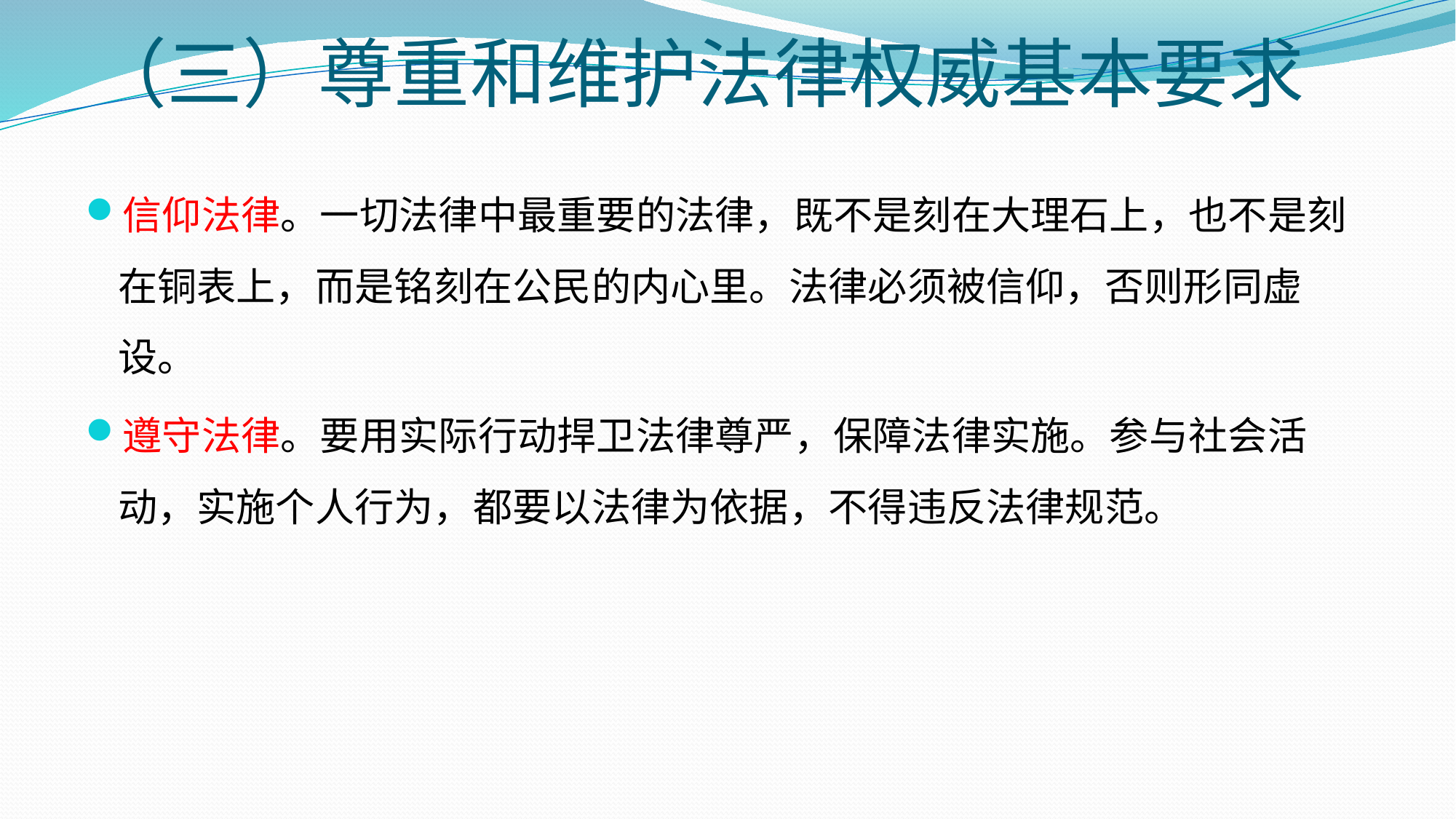

# （三）尊重和维护法律权威基本要求
信仰法律。一切法律中最重要的法律，既不是刻在大理石上，也不是刻在铜表上，而是铭刻在公民的内心里。法律必须被信仰，否则形同虚设。
遵守法律。要用实际行动捍卫法律尊严，保障法律实施。参与社会活动，实施个人行为，都要以法律为依据，不得违反法律规范。